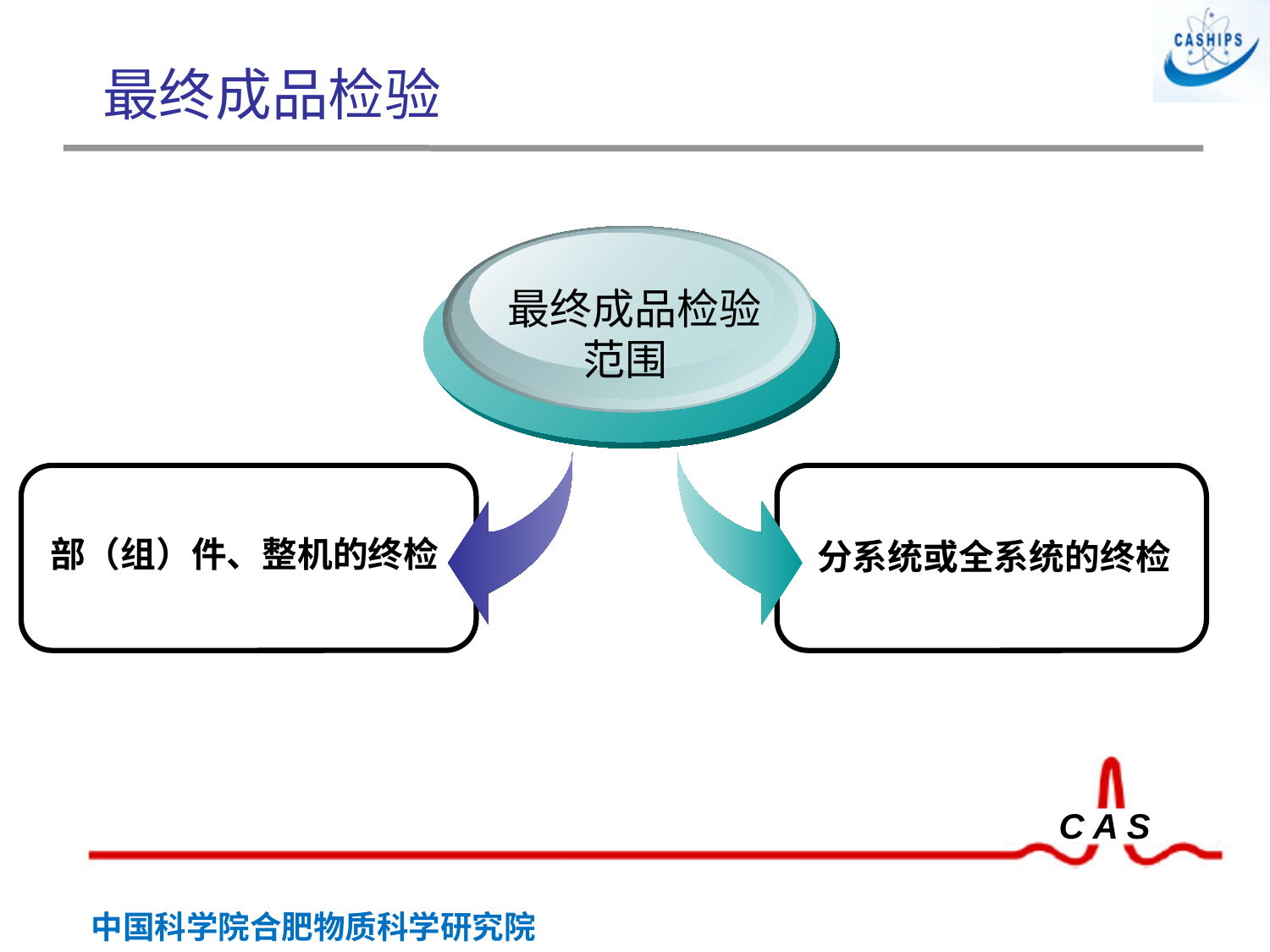

# 最终成品检验

 最终成品检验
范围
  胶印章

 部（组）件、整机的终检
分系统或全系统的终检
钢印章